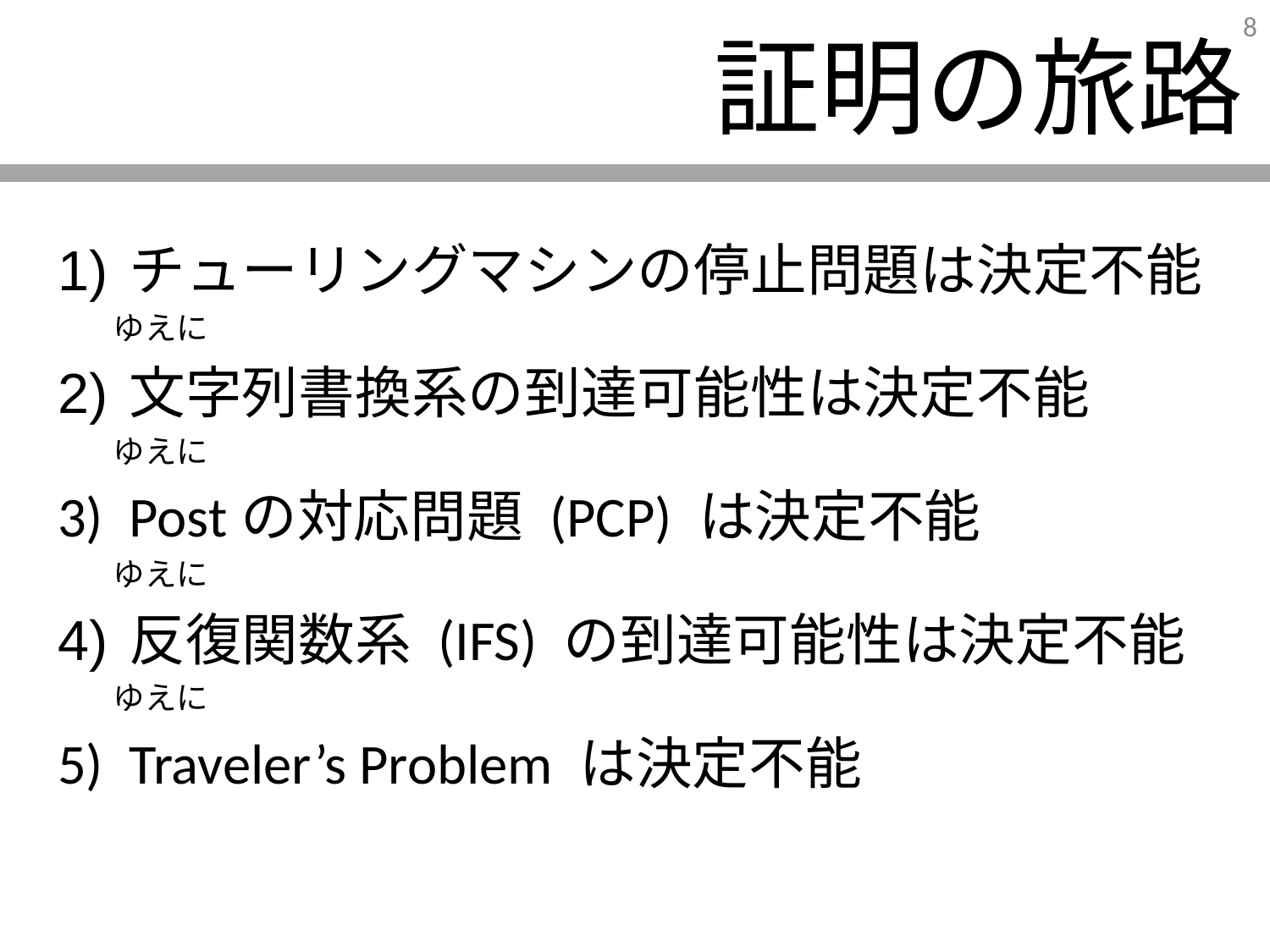

# 証明の旅路
チューリングマシンの停止問題は決定不能
ゆえに
文字列書換系の到達可能性は決定不能
ゆえに
Postの対応問題 (PCP) は決定不能
ゆえに
反復関数系 (IFS) の到達可能性は決定不能
ゆえに
Traveler’s Problem は決定不能